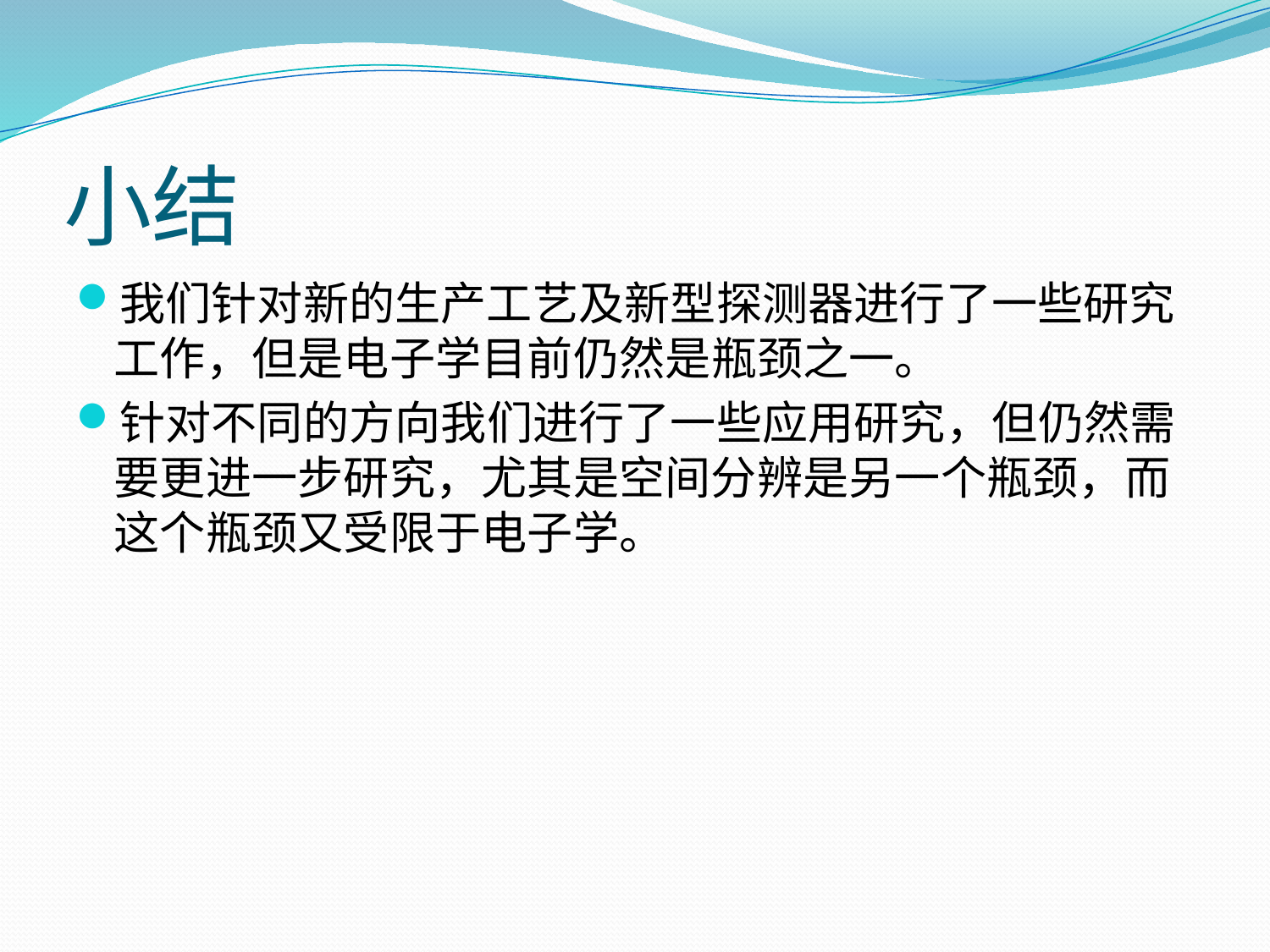

# 小结
我们针对新的生产工艺及新型探测器进行了一些研究工作，但是电子学目前仍然是瓶颈之一。
针对不同的方向我们进行了一些应用研究，但仍然需要更进一步研究，尤其是空间分辨是另一个瓶颈，而这个瓶颈又受限于电子学。